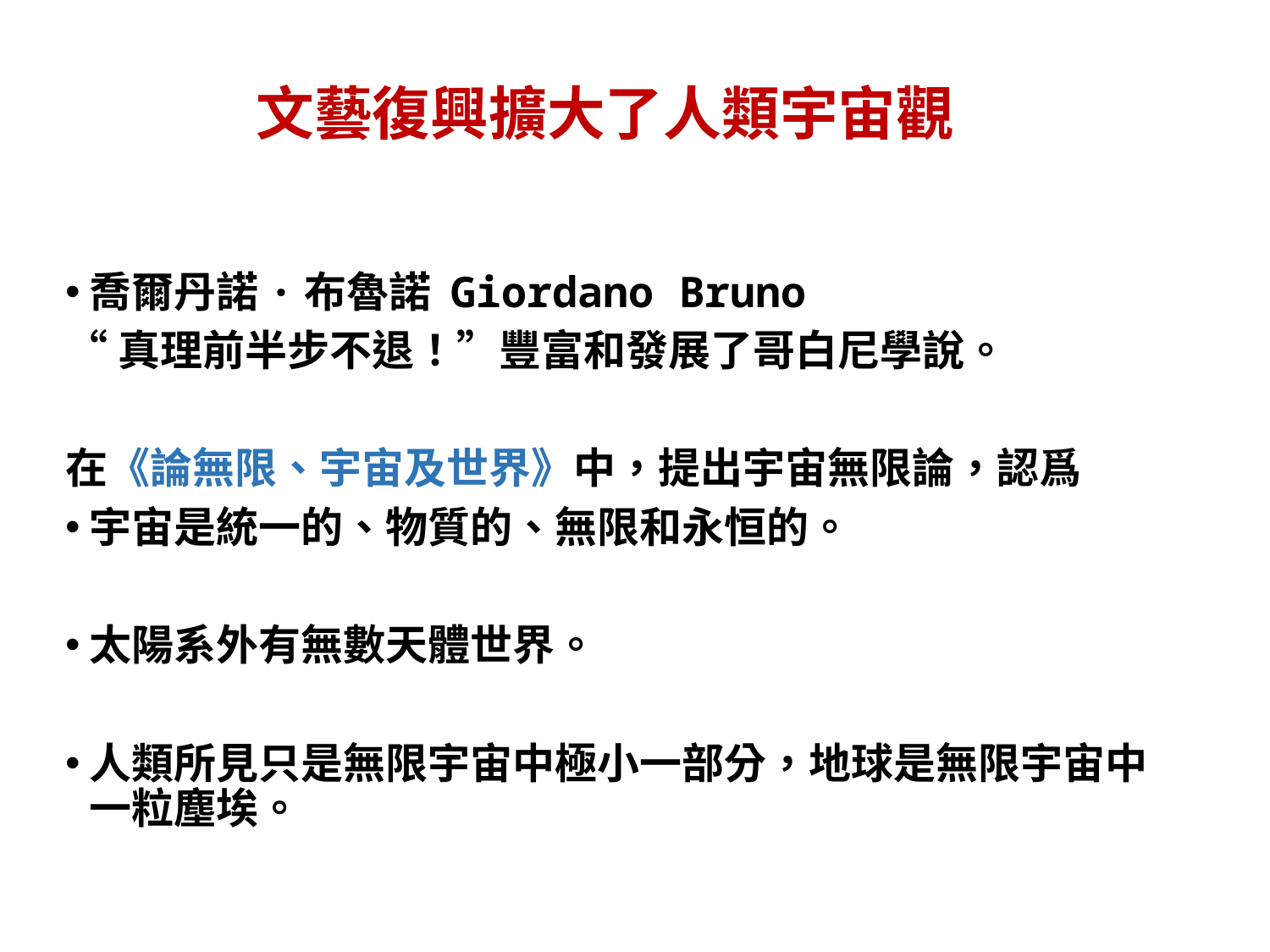

文藝復興擴大了人類宇宙觀

喬爾丹諾·布魯諾 Giordano Bruno
“真理前半步不退！”豐富和發展了哥白尼學說。

在《論無限、宇宙及世界》中，提出宇宙無限論，認爲
宇宙是統一的、物質的、無限和永恒的。

太陽系外有無數天體世界。

人類所見只是無限宇宙中極小一部分，地球是無限宇宙中一粒塵埃。